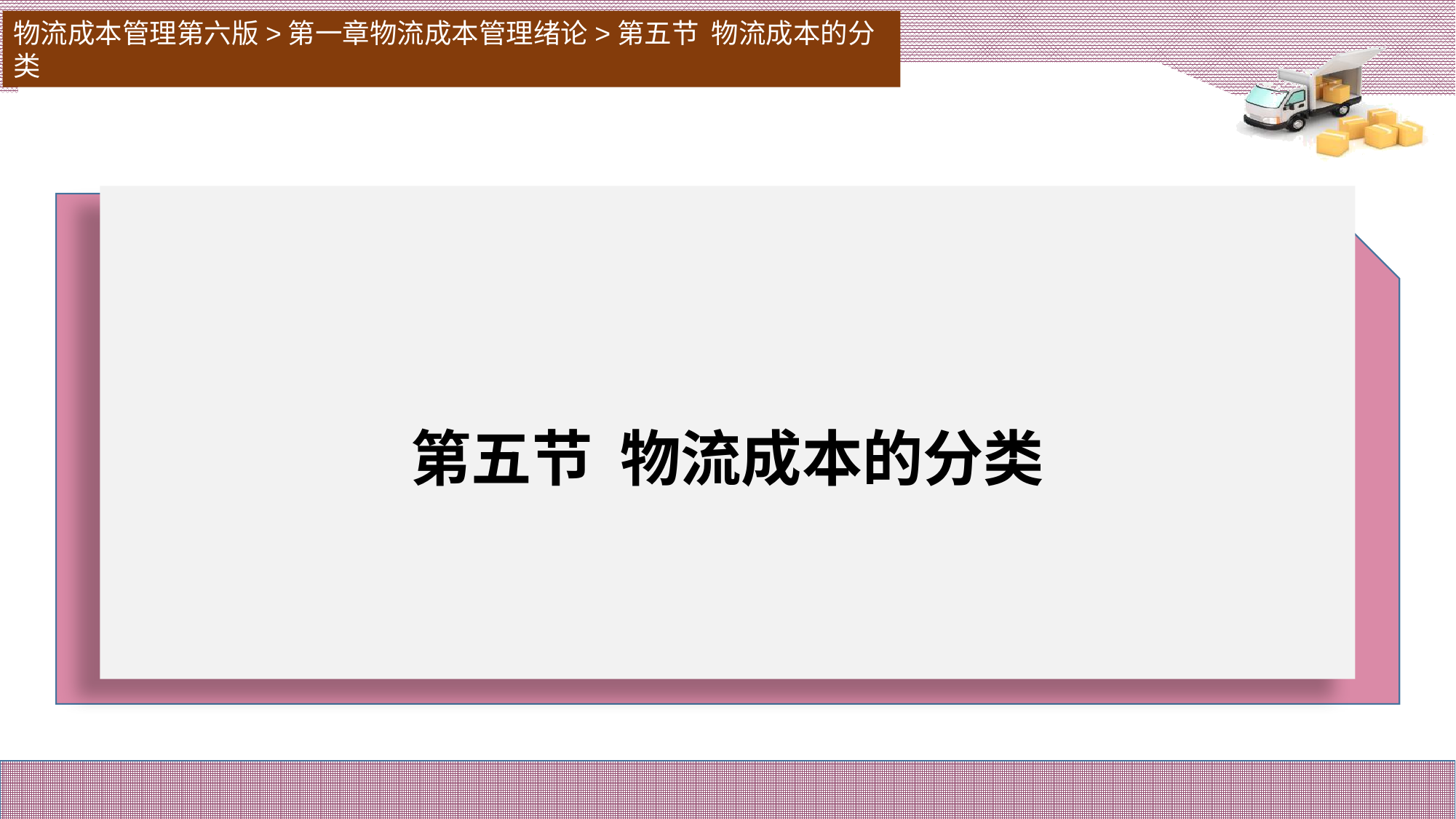

物流成本管理第六版>第一章物流成本管理绪论>第五节  物流成本的分类
# 第五节  物流成本的分类